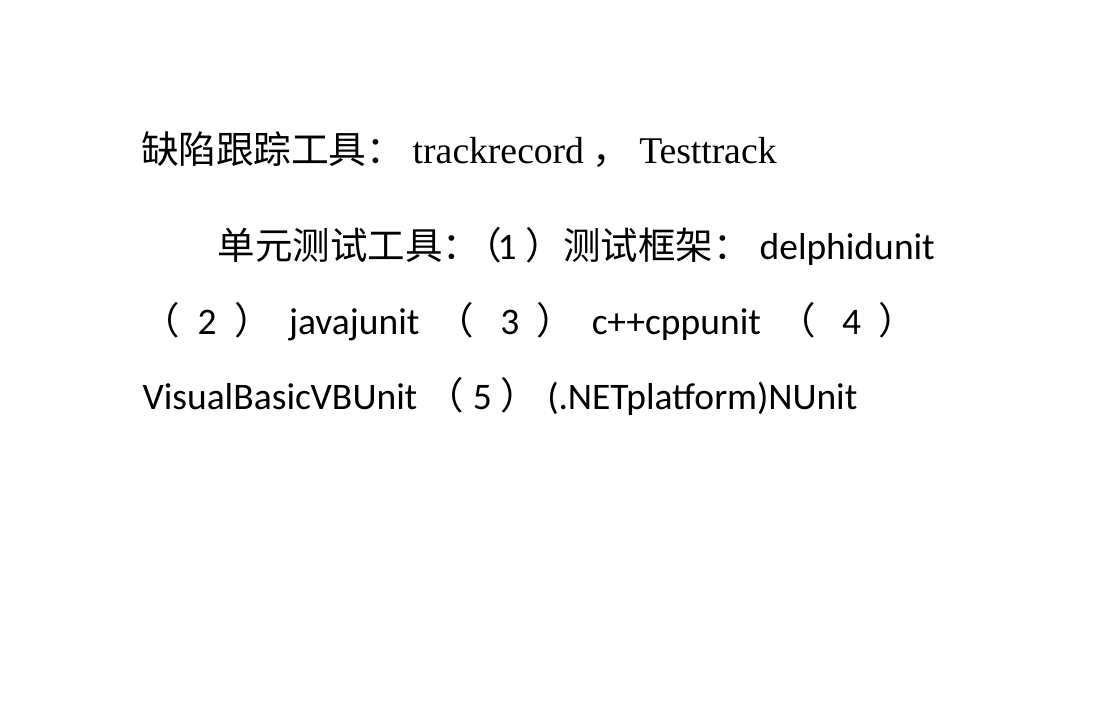

我短暂迷恋的美丽。
我憧憬远方的风景，我向往未知的美好。
我会飘到哪一个陌生的国度
缺陷跟踪工具：trackrecord，Testtrack
	单元测试工具： 1）测试框架：delphidunit

（ 2 ） javajunit （  3 ） c++cppunit （  4 ）

VisualBasicVBUnit（5）(.NETplatform)NUnit
（
1c03f1ca  易博http://www.webet9.net/